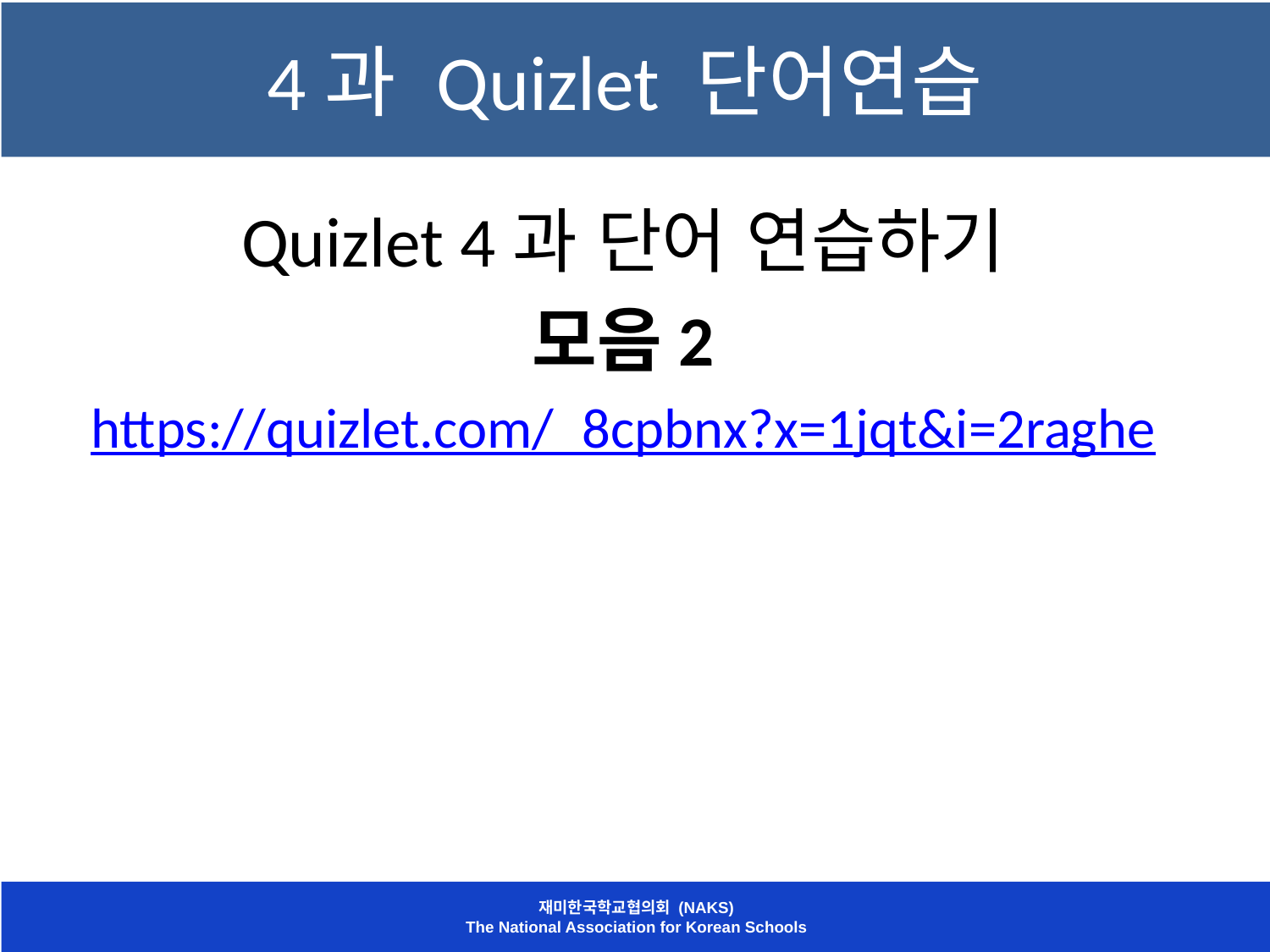

# 4과 Quizlet 단어연습

Quizlet 4과 단어 연습하기
모음2
https://quizlet.com/_8cpbnx?x=1jqt&i=2raghe
재미한국학교협의회 (NAKS)
The National Association for Korean Schools